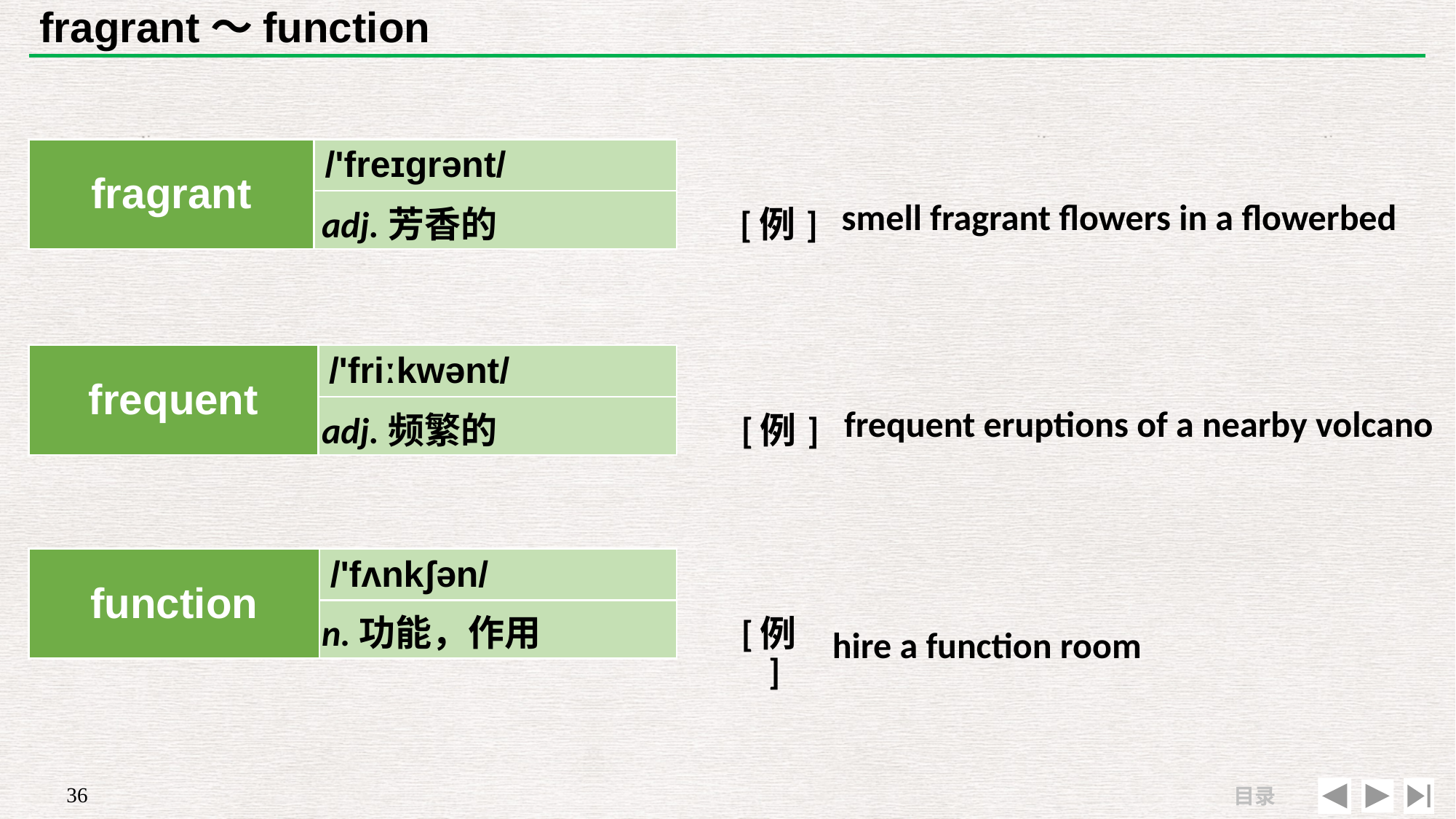

# fragrant～function

| fragrant | /'freɪɡrənt/ |
| --- | --- |
|  |  |
|  |  |
| --- | --- |
| [例] | smell fragrant flowers in a flowerbed |
adj.芳香的
| frequent | /'friːkwənt/ |
| --- | --- |
|  |  |
|  |  |
| --- | --- |
| [例] | frequent eruptions of a nearby volcano |
adj.频繁的
| function | /'fʌnkʃən/ |
| --- | --- |
|  |  |
|  |  |
| --- | --- |
| [例] | hire a function room |
n.功能，作用